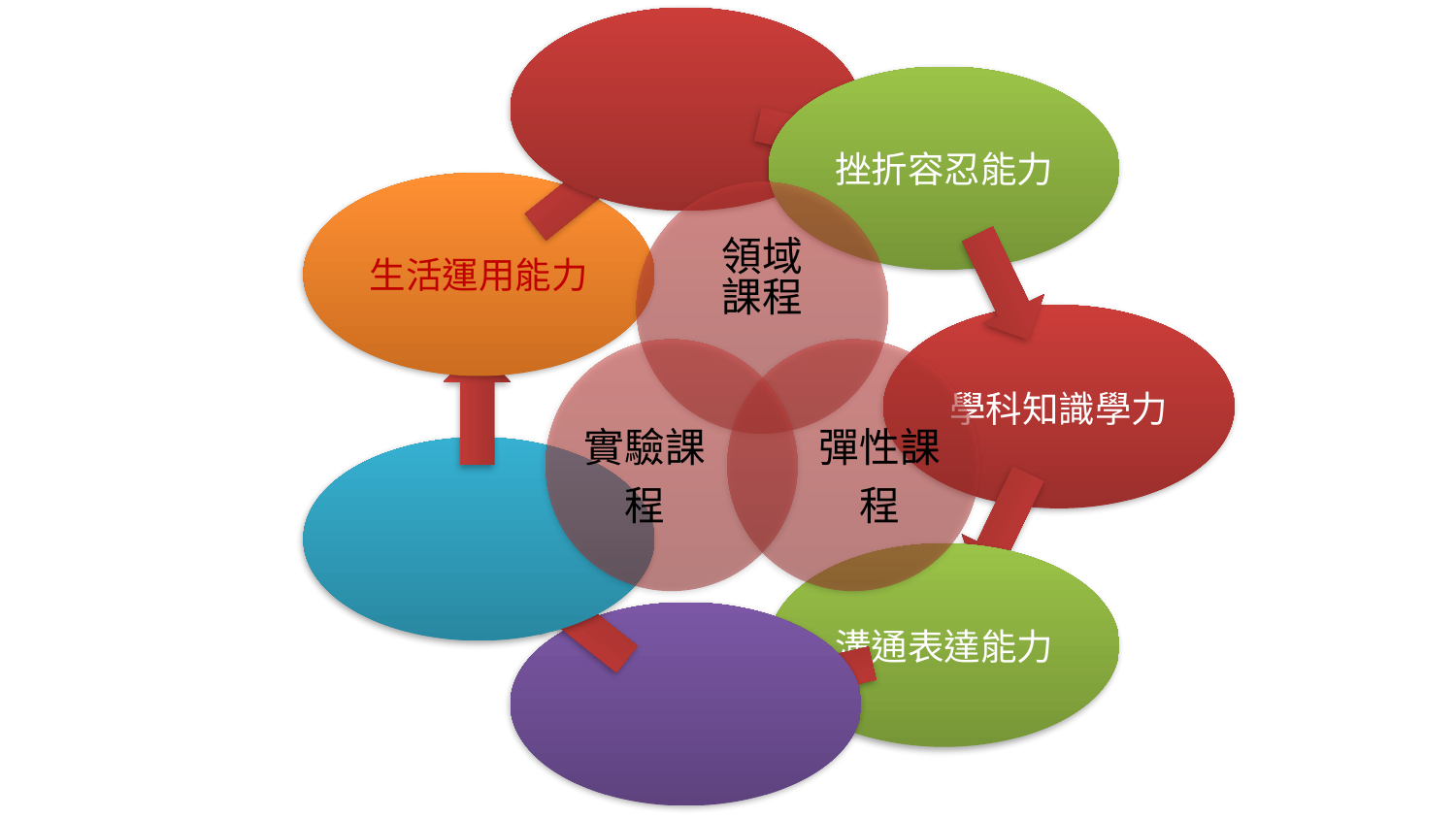

學科知識學力
溝通表達能力
挫折容忍能力
生活運用能力
領域
課程
彈性課程
實驗課程